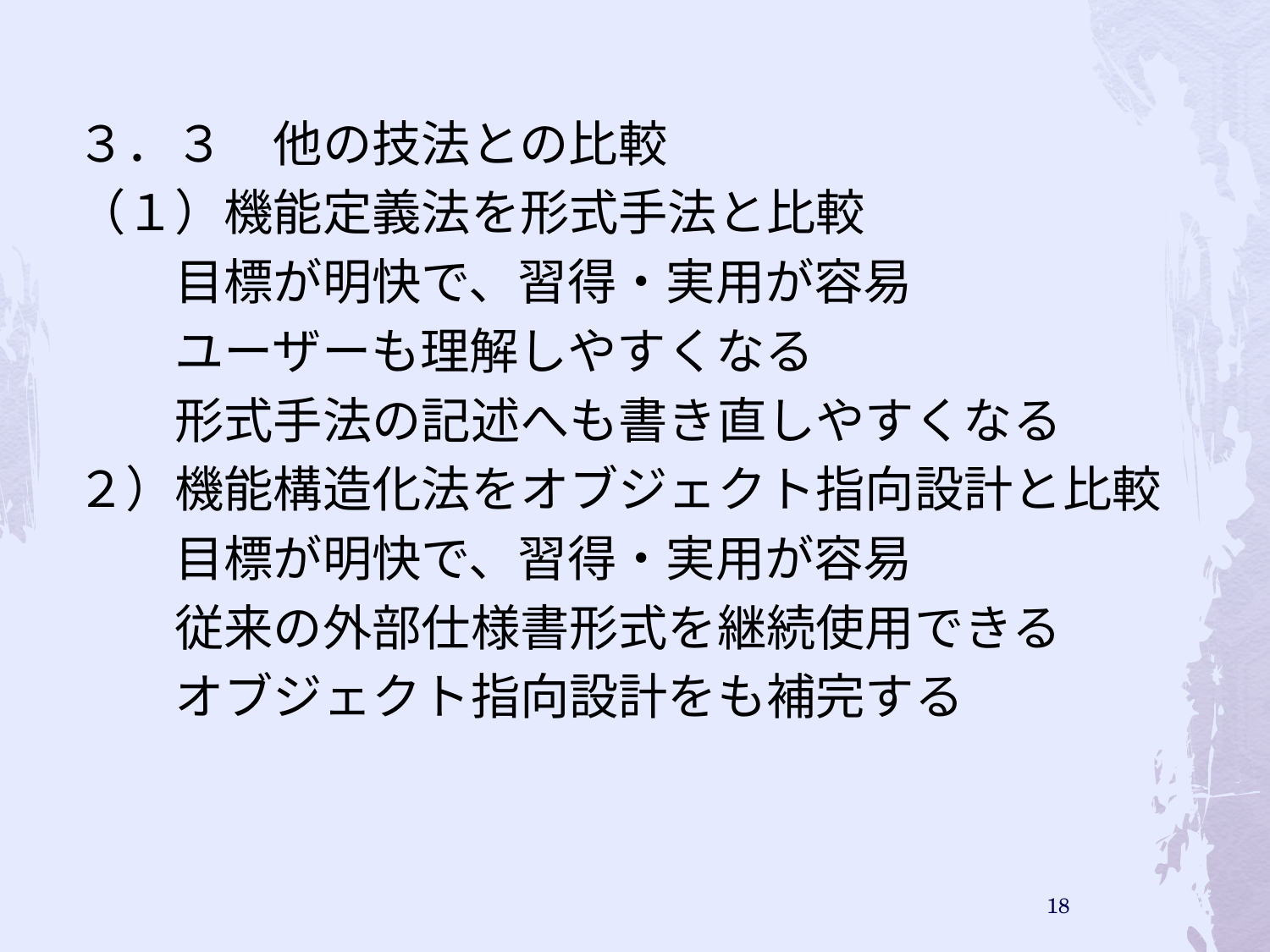

３．３　他の技法との比較
（１）機能定義法を形式手法と比較
　　目標が明快で、習得・実用が容易
　　ユーザーも理解しやすくなる
　　形式手法の記述へも書き直しやすくなる
２）機能構造化法をオブジェクト指向設計と比較
　　目標が明快で、習得・実用が容易
　　従来の外部仕様書形式を継続使用できる
　　オブジェクト指向設計をも補完する

18